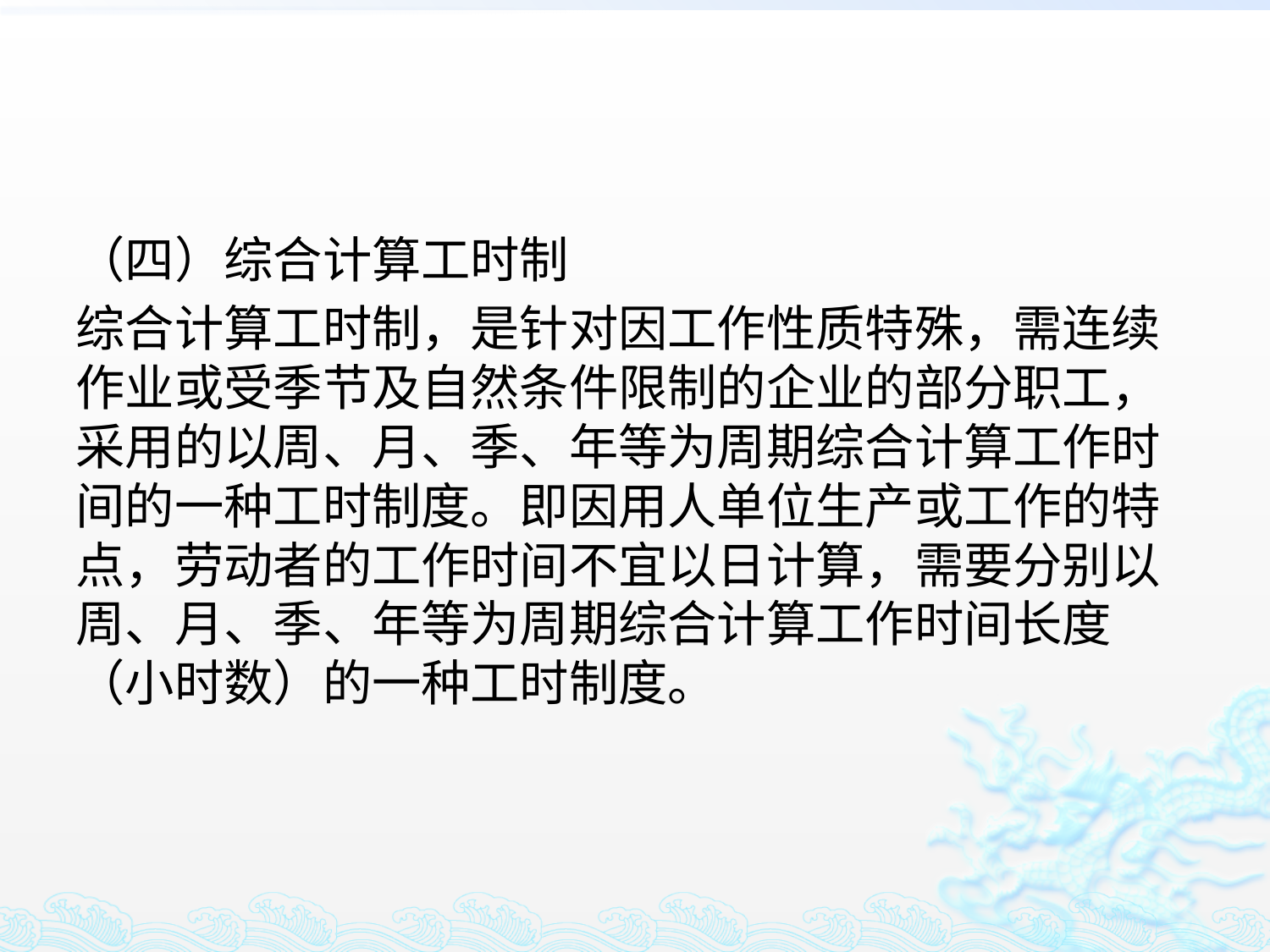

#
（四）综合计算工时制
综合计算工时制，是针对因工作性质特殊，需连续作业或受季节及自然条件限制的企业的部分职工，采用的以周、月、季、年等为周期综合计算工作时间的一种工时制度。即因用人单位生产或工作的特点，劳动者的工作时间不宜以日计算，需要分别以周、月、季、年等为周期综合计算工作时间长度（小时数）的一种工时制度。